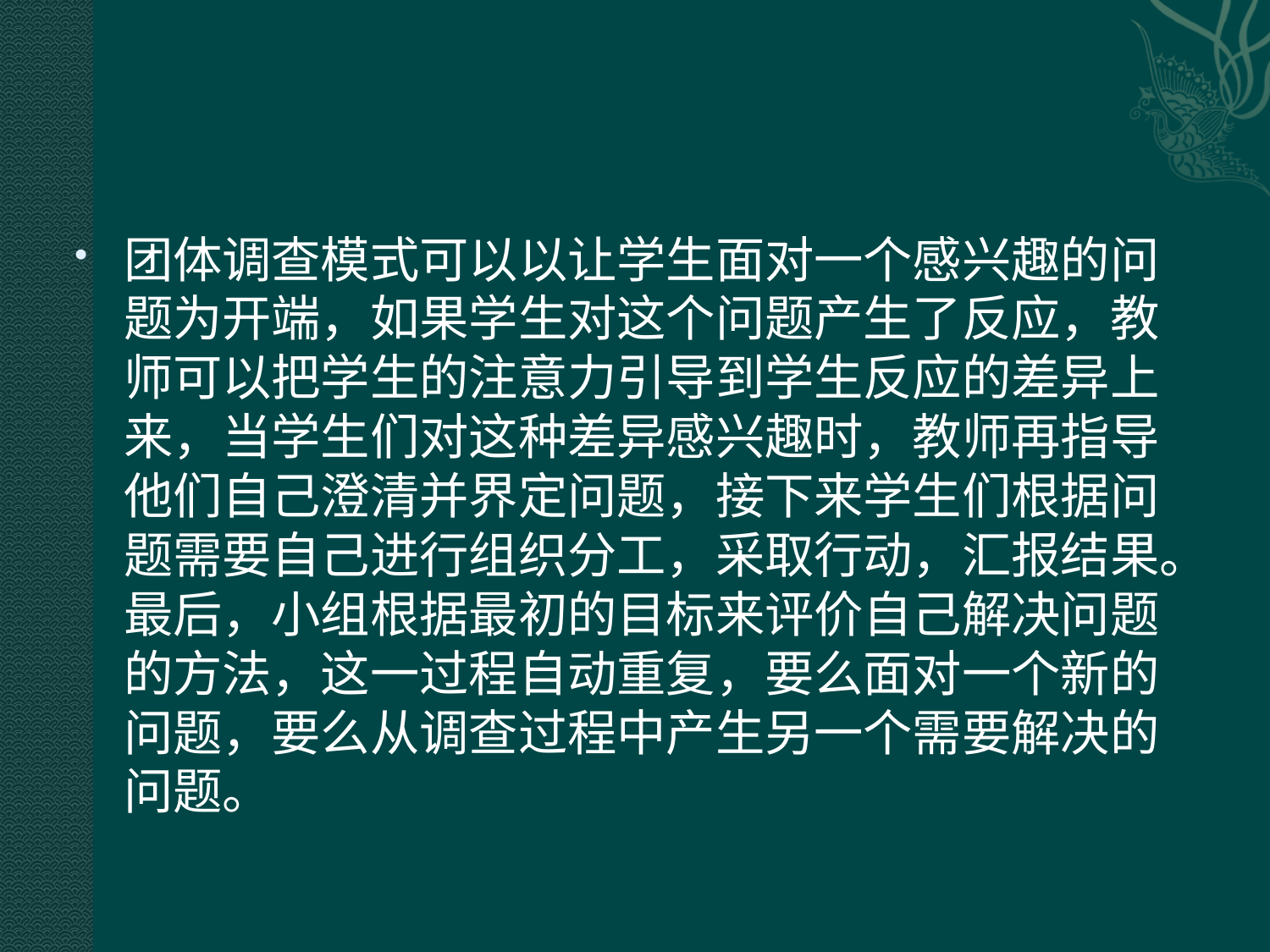

#
团体调查模式可以以让学生面对一个感兴趣的问题为开端，如果学生对这个问题产生了反应，教师可以把学生的注意力引导到学生反应的差异上来，当学生们对这种差异感兴趣时，教师再指导他们自己澄清并界定问题，接下来学生们根据问题需要自己进行组织分工，采取行动，汇报结果。最后，小组根据最初的目标来评价自己解决问题的方法，这一过程自动重复，要么面对一个新的问题，要么从调查过程中产生另一个需要解决的问题。